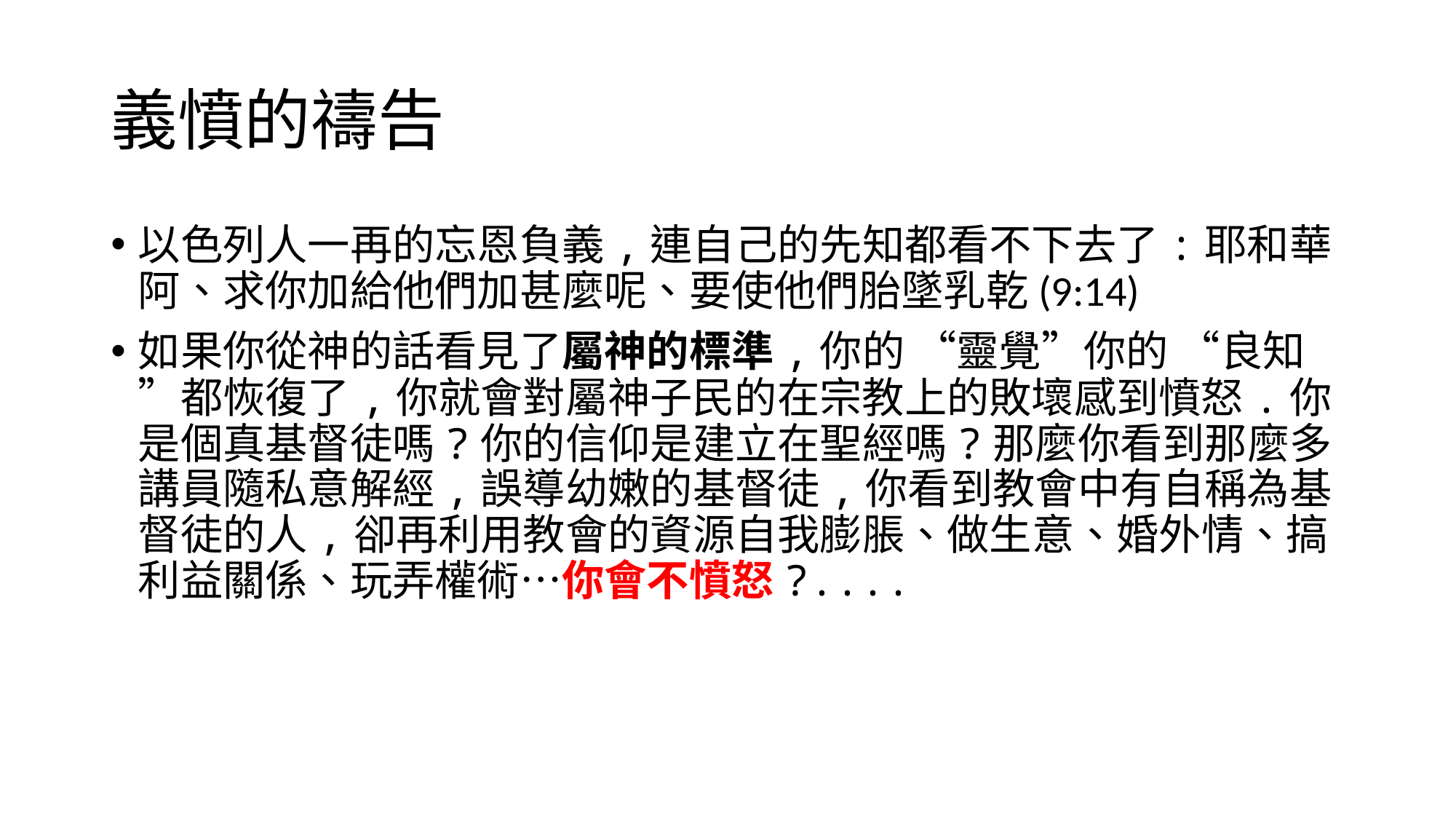

# 義憤的禱告
以色列人一再的忘恩負義,連自己的先知都看不下去了:耶和華阿、求你加給他們加甚麼呢、要使他們胎墜乳乾(9:14)
如果你從神的話看見了屬神的標準,你的 “靈覺”你的 “良知”都恢復了,你就會對屬神子民的在宗教上的敗壞感到憤怒.你是個真基督徒嗎?你的信仰是建立在聖經嗎?那麼你看到那麼多講員隨私意解經,誤導幼嫩的基督徒,你看到教會中有自稱為基督徒的人,卻再利用教會的資源自我膨脹、做生意、婚外情、搞利益關係、玩弄權術…你會不憤怒?....